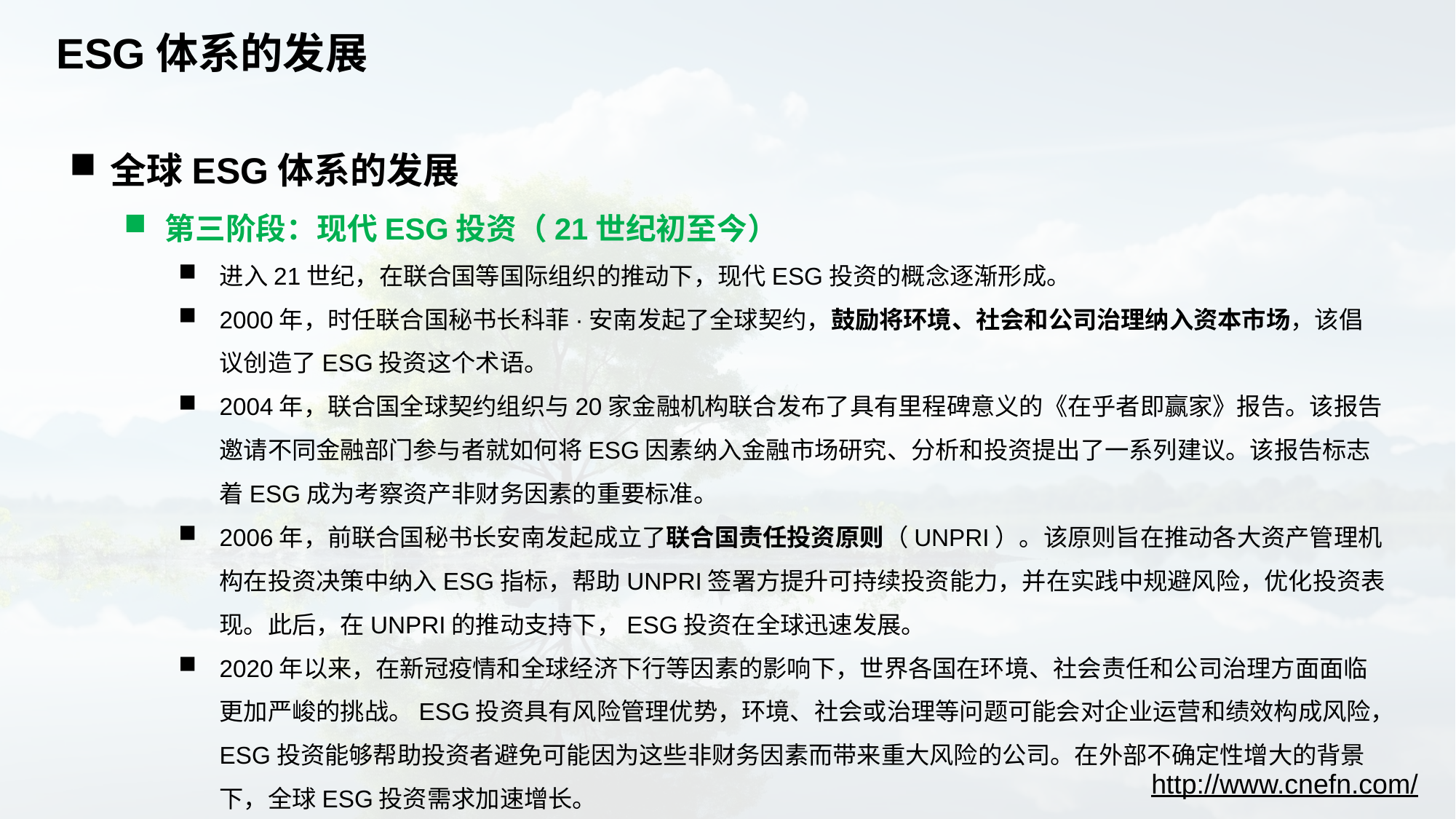

# ESG体系的发展
全球ESG体系的发展
第三阶段：现代ESG投资（21世纪初至今）
进入21世纪，在联合国等国际组织的推动下，现代ESG投资的概念逐渐形成。
2000年，时任联合国秘书长科菲·安南发起了全球契约，鼓励将环境、社会和公司治理纳入资本市场，该倡议创造了ESG投资这个术语。
2004年，联合国全球契约组织与20家金融机构联合发布了具有里程碑意义的《在乎者即赢家》报告。该报告邀请不同金融部门参与者就如何将ESG因素纳入金融市场研究、分析和投资提出了一系列建议。该报告标志着ESG成为考察资产非财务因素的重要标准。
2006年，前联合国秘书长安南发起成立了联合国责任投资原则（UNPRI）。该原则旨在推动各大资产管理机构在投资决策中纳入ESG指标，帮助UNPRI签署方提升可持续投资能力，并在实践中规避风险，优化投资表现。此后，在UNPRI的推动支持下，ESG投资在全球迅速发展。
2020年以来，在新冠疫情和全球经济下行等因素的影响下，世界各国在环境、社会责任和公司治理方面面临更加严峻的挑战。ESG投资具有风险管理优势，环境、社会或治理等问题可能会对企业运营和绩效构成风险，ESG投资能够帮助投资者避免可能因为这些非财务因素而带来重大风险的公司。在外部不确定性增大的背景下，全球ESG投资需求加速增长。